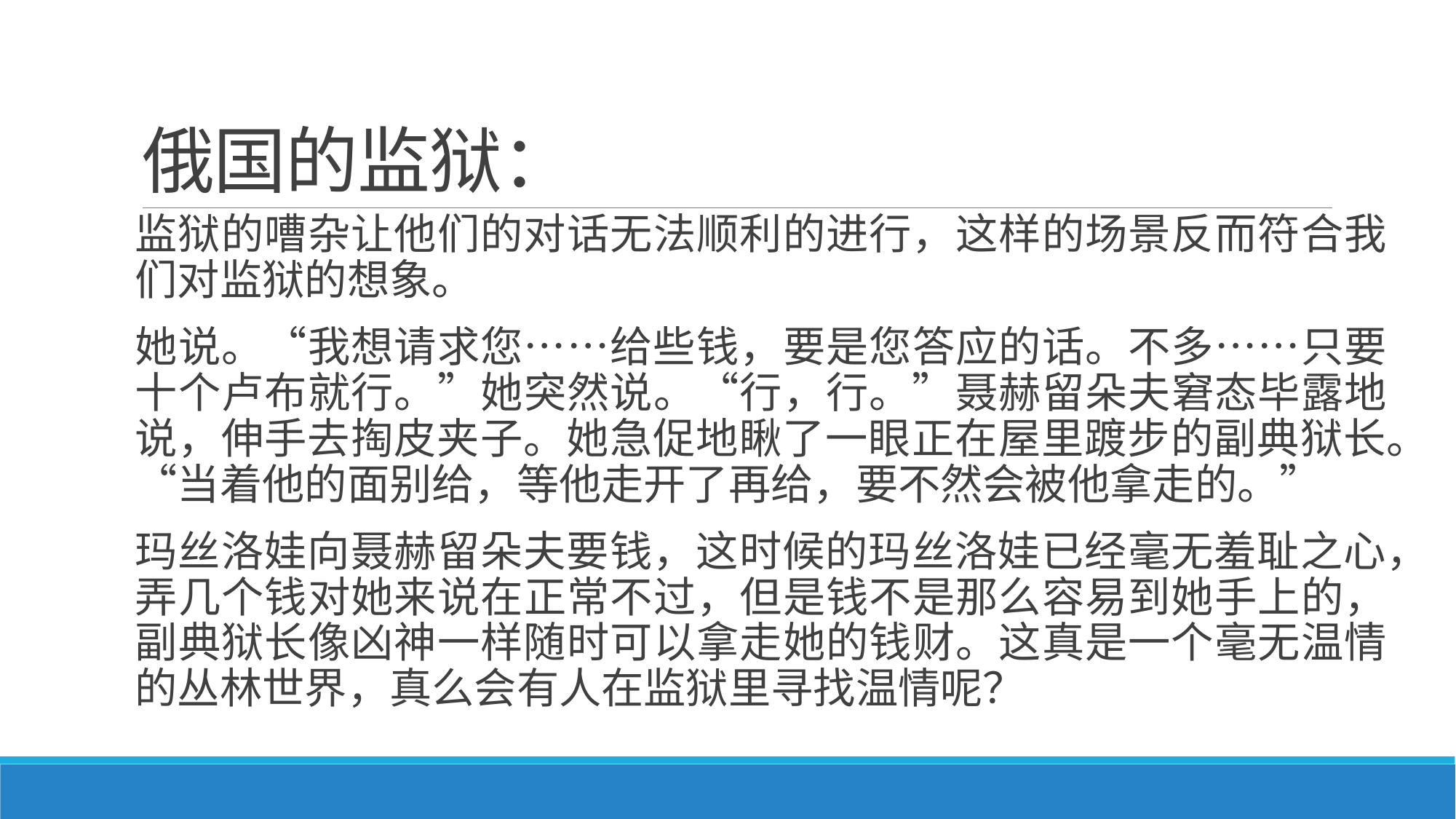

# 俄国的监狱：
监狱的嘈杂让他们的对话无法顺利的进行，这样的场景反而符合我们对监狱的想象。
她说。“我想请求您……给些钱，要是您答应的话。不多……只要十个卢布就行。”她突然说。“行，行。”聂赫留朵夫窘态毕露地说，伸手去掏皮夹子。她急促地瞅了一眼正在屋里踱步的副典狱长。“当着他的面别给，等他走开了再给，要不然会被他拿走的。”
玛丝洛娃向聂赫留朵夫要钱，这时候的玛丝洛娃已经毫无羞耻之心，弄几个钱对她来说在正常不过，但是钱不是那么容易到她手上的，副典狱长像凶神一样随时可以拿走她的钱财。这真是一个毫无温情的丛林世界，真么会有人在监狱里寻找温情呢？